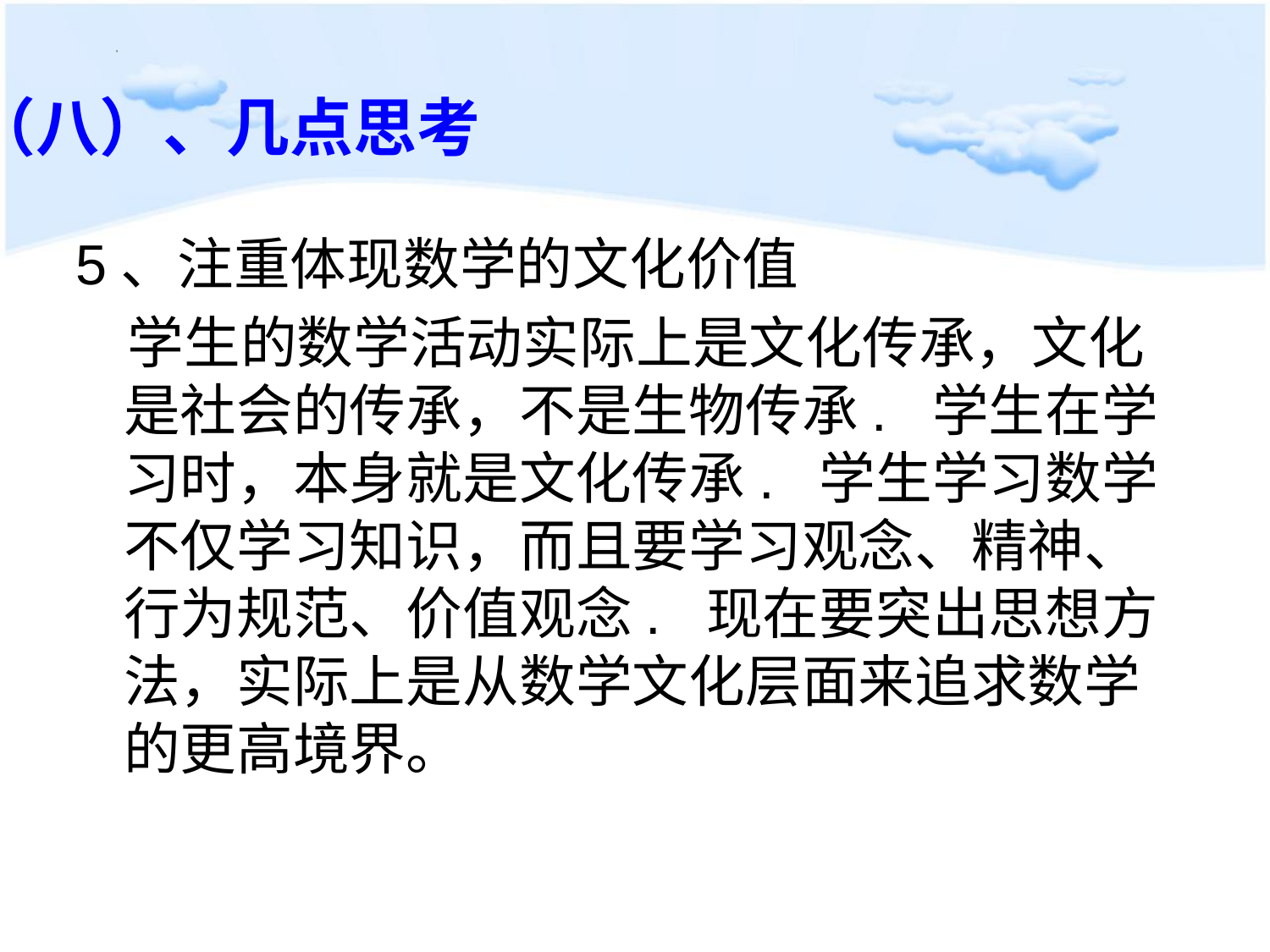

# （八）、几点思考
5、注重体现数学的文化价值
   学生的数学活动实际上是文化传承，文化是社会的传承，不是生物传承.  学生在学习时，本身就是文化传承.  学生学习数学不仅学习知识，而且要学习观念、精神、行为规范、价值观念.  现在要突出思想方法，实际上是从数学文化层面来追求数学的更高境界。